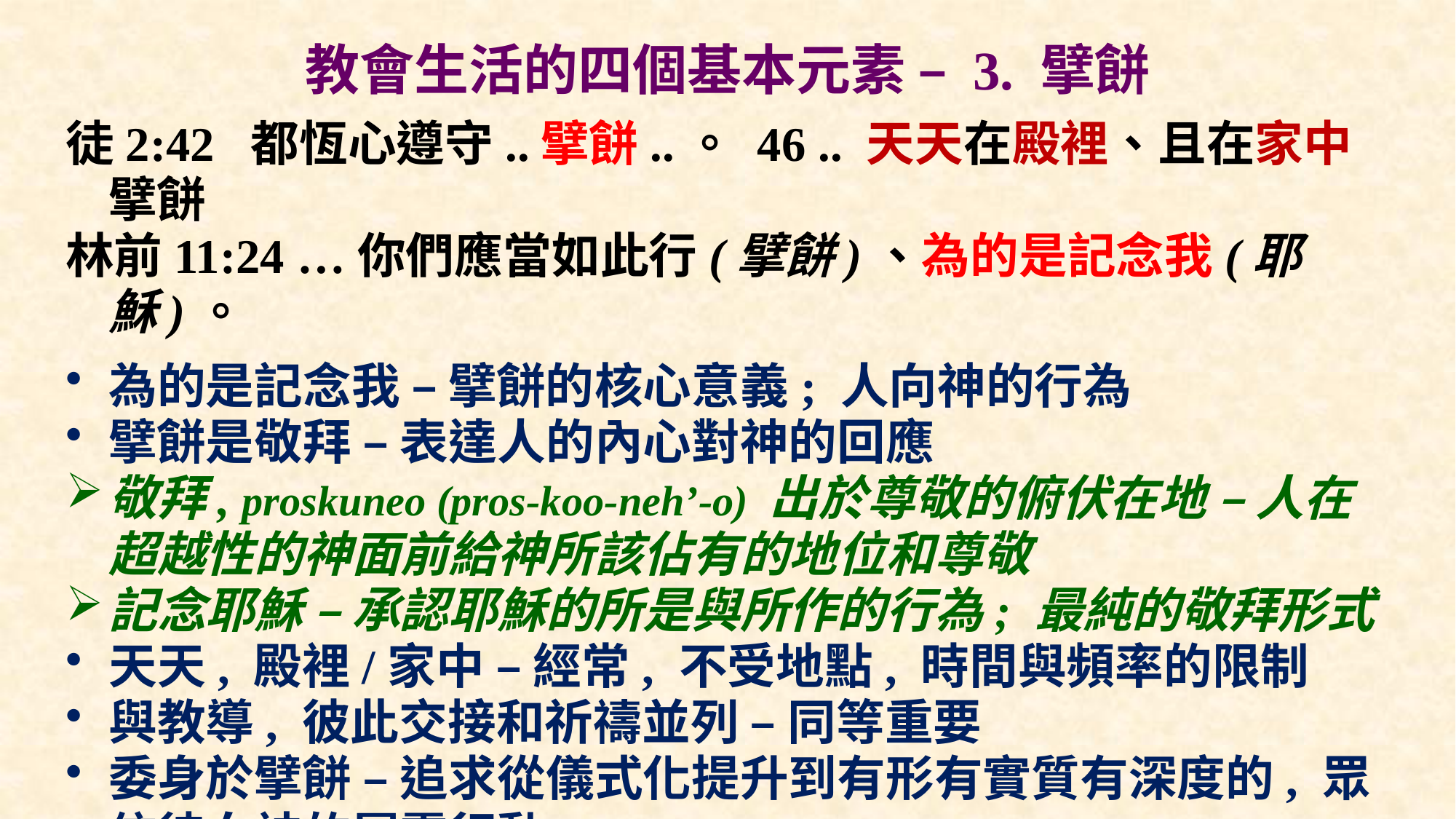

# 教會生活的四個基本元素 – 3. 擘餅
徒2:42  都恆心遵守..擘餅..。 46 .. 天天在殿裡、且在家中擘餅
林前11:24 …你們應當如此行(擘餅)、為的是記念我(耶穌)。
為的是記念我 – 擘餅的核心意義; 人向神的行為
擘餅是敬拜 – 表達人的內心對神的回應
敬拜, proskuneo (pros-koo-neh’-o) 出於尊敬的俯伏在地 – 人在超越性的神面前給神所該佔有的地位和尊敬
記念耶穌 – 承認耶穌的所是與所作的行為; 最純的敬拜形式
天天, 殿裡/家中 – 經常, 不受地點, 時間與頻率的限制
與教導, 彼此交接和祈禱並列 – 同等重要
委身於擘餅 – 追求從儀式化提升到有形有實質有深度的, 眾信徒向神的屬靈行動